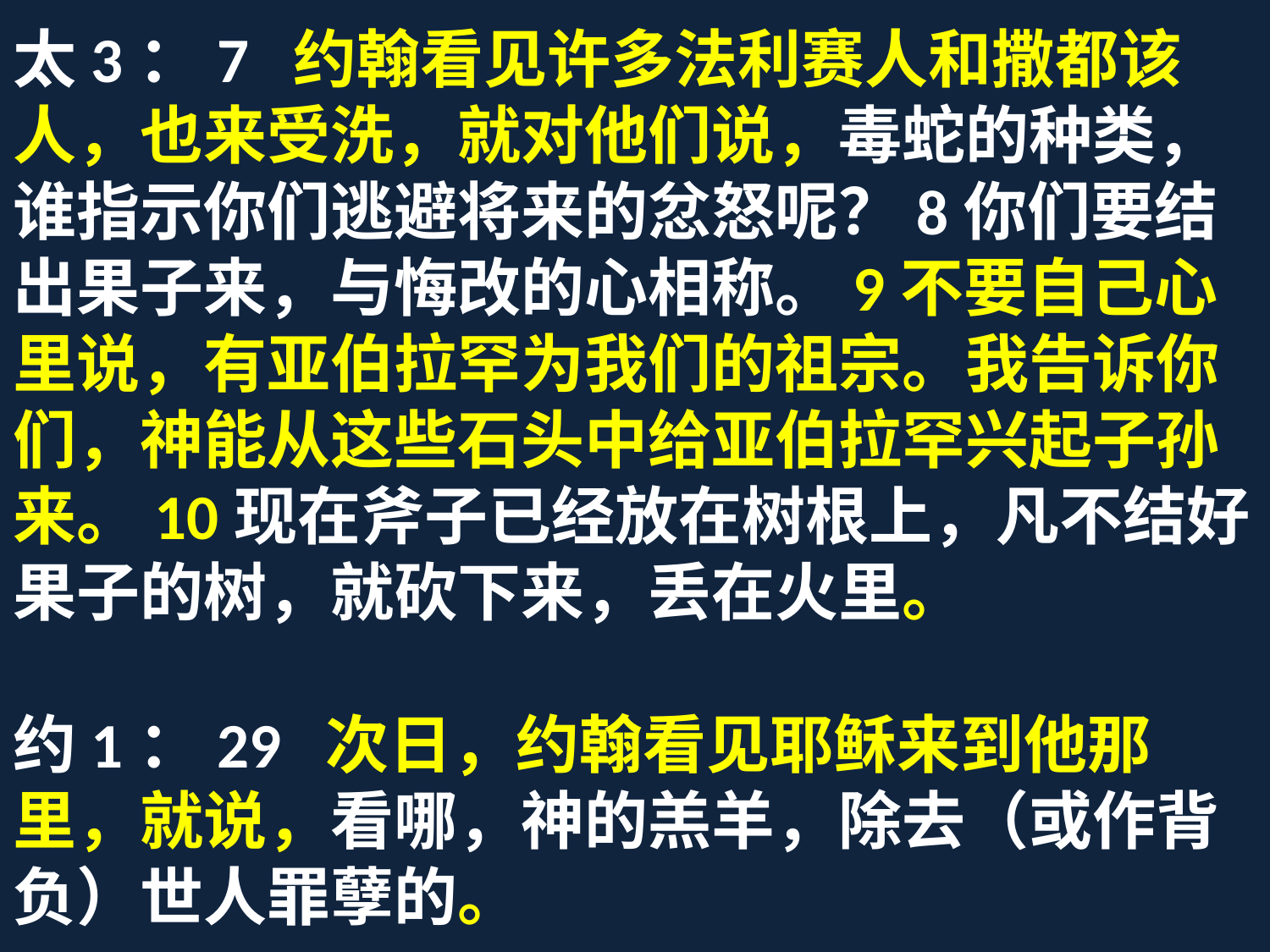

太3：7  约翰看见许多法利赛人和撒都该人，也来受洗，就对他们说，毒蛇的种类，谁指示你们逃避将来的忿怒呢？8你们要结出果子来，与悔改的心相称。9不要自己心里说，有亚伯拉罕为我们的祖宗。我告诉你们，神能从这些石头中给亚伯拉罕兴起子孙来。10现在斧子已经放在树根上，凡不结好果子的树，就砍下来，丢在火里。

约1：29  次日，约翰看见耶稣来到他那里，就说，看哪，神的羔羊，除去（或作背负）世人罪孽的。